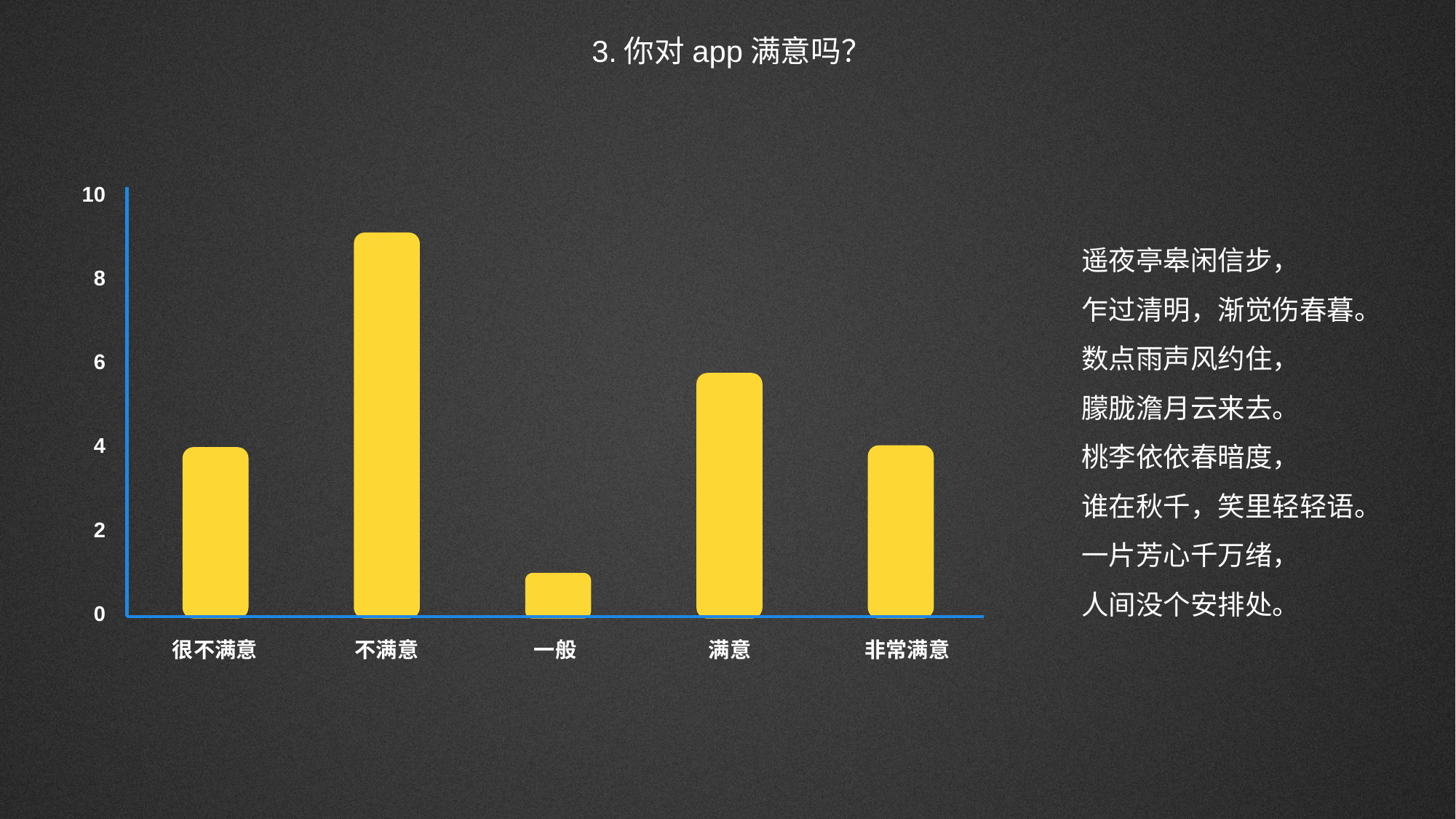

3.你对app满意吗？
10
遥夜亭皋闲信步，
乍过清明，渐觉伤春暮。
数点雨声风约住，
朦胧澹月云来去。
桃李依依春暗度，
谁在秋千，笑里轻轻语。
一片芳心千万绪，
人间没个安排处。

8
6

4

2

0
很不满意
不满意
一般
满意
非常满意